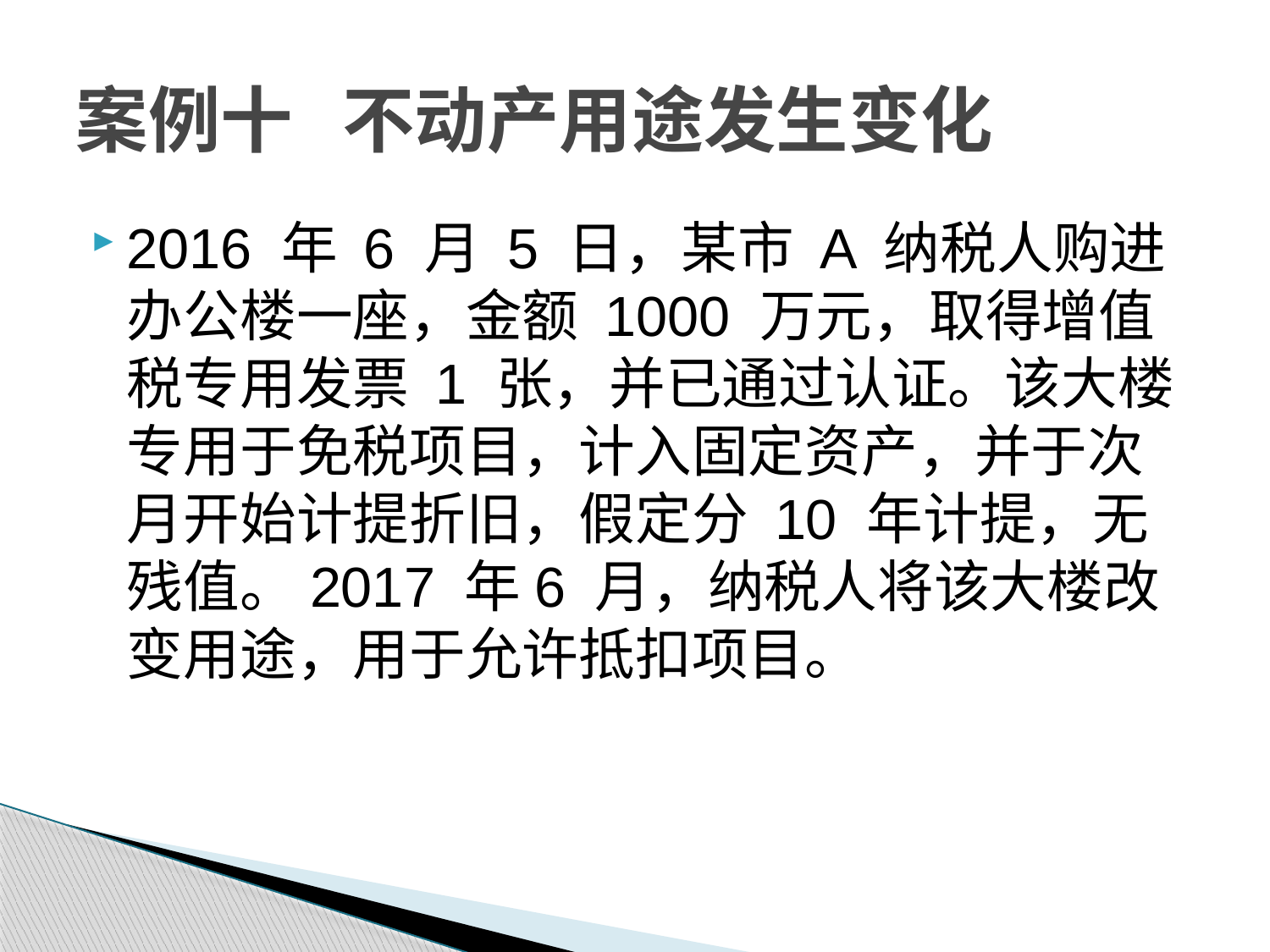

# 案例十   不动产用途发生变化
2016 年 6 月 5 日，某市 A 纳税人购进办公楼一座，金额 1000 万元，取得增值税专用发票 1 张，并已通过认证。该大楼专用于免税项目，计入固定资产，并于次月开始计提折旧，假定分 10 年计提，无残值。2017 年6 月，纳税人将该大楼改变用途，用于允许抵扣项目。